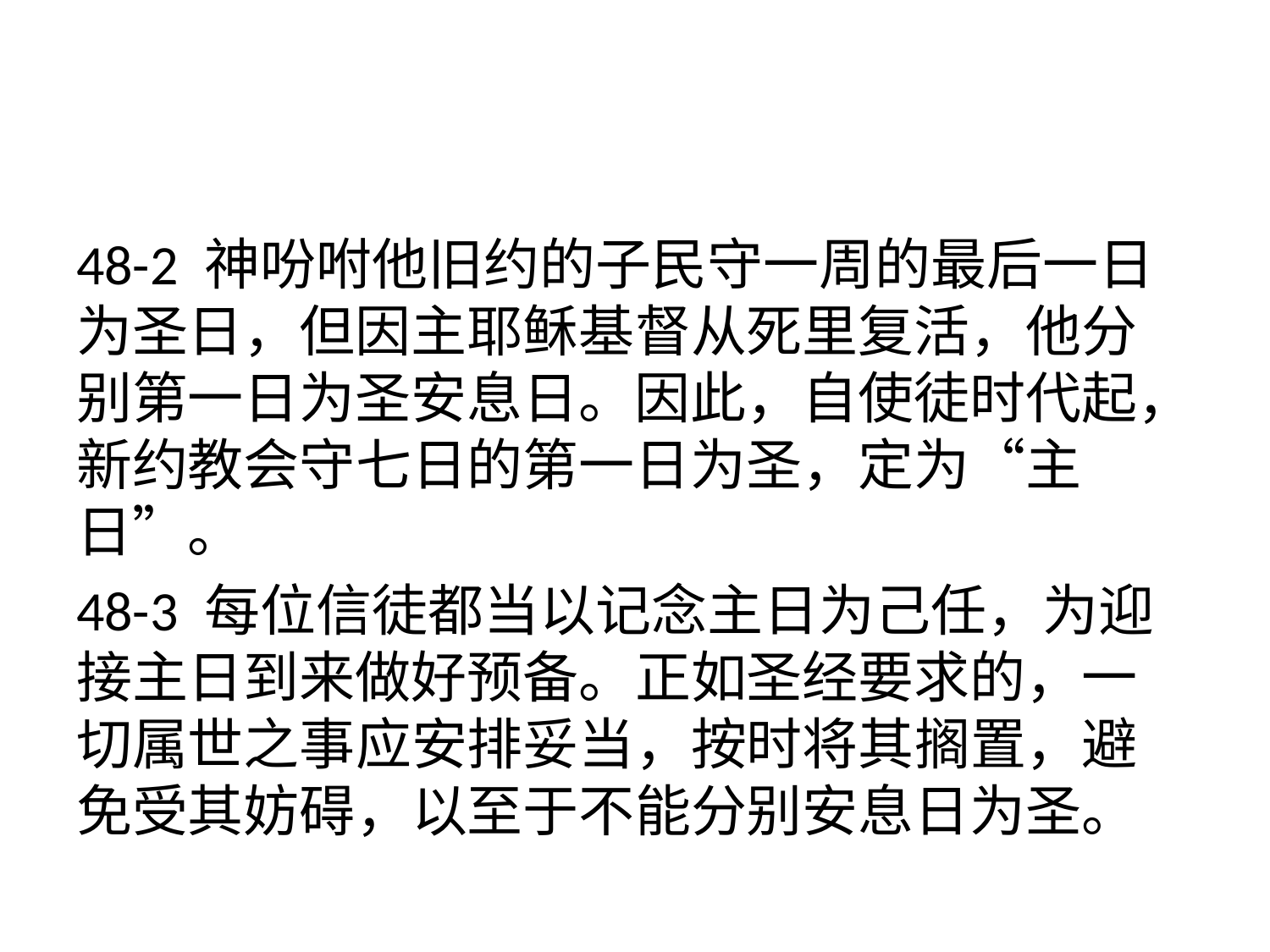

#
48-2 神吩咐他旧约的子民守一周的最后一日为圣日，但因主耶稣基督从死里复活，他分别第一日为圣安息日。因此，自使徒时代起，新约教会守七日的第一日为圣，定为“主日”。
48-3 每位信徒都当以记念主日为己任，为迎接主日到来做好预备。正如圣经要求的，一切属世之事应安排妥当，按时将其搁置，避免受其妨碍，以至于不能分别安息日为圣。